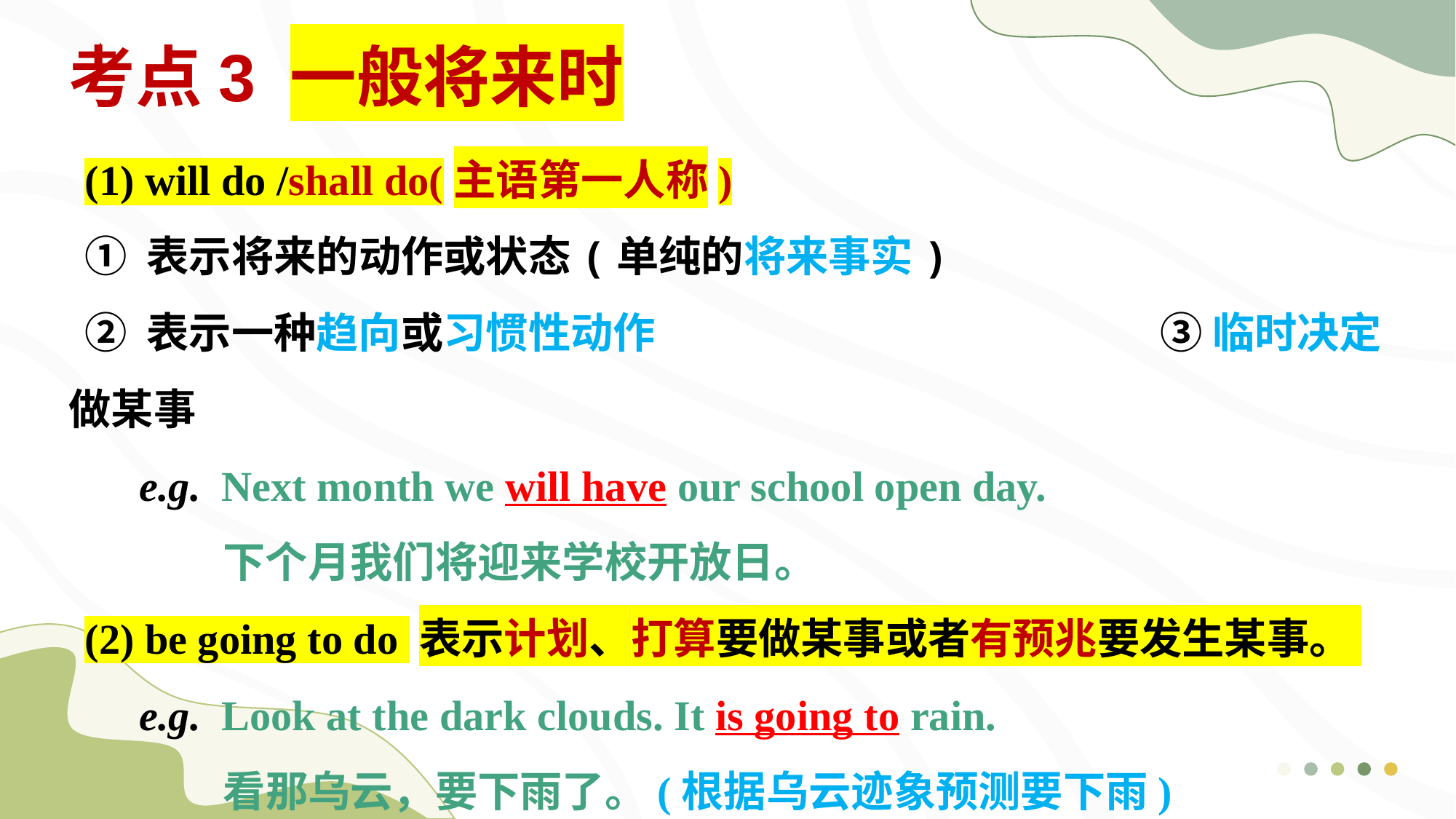

考点3 一般将来时

(1) will do /shall do(主语第一人称)
① 表示将来的动作或状态(单纯的将来事实)
② 表示一种趋向或习惯性动作					③ 临时决定做某事
e.g.  Next month we will have our school open day.
  下个月我们将迎来学校开放日。
(2) be going to do 表示计划、打算要做某事或者有预兆要发生某事。
e.g.  Look at the dark clouds. It is going to rain.
  看那乌云，要下雨了。(根据乌云迹象预测要下雨)